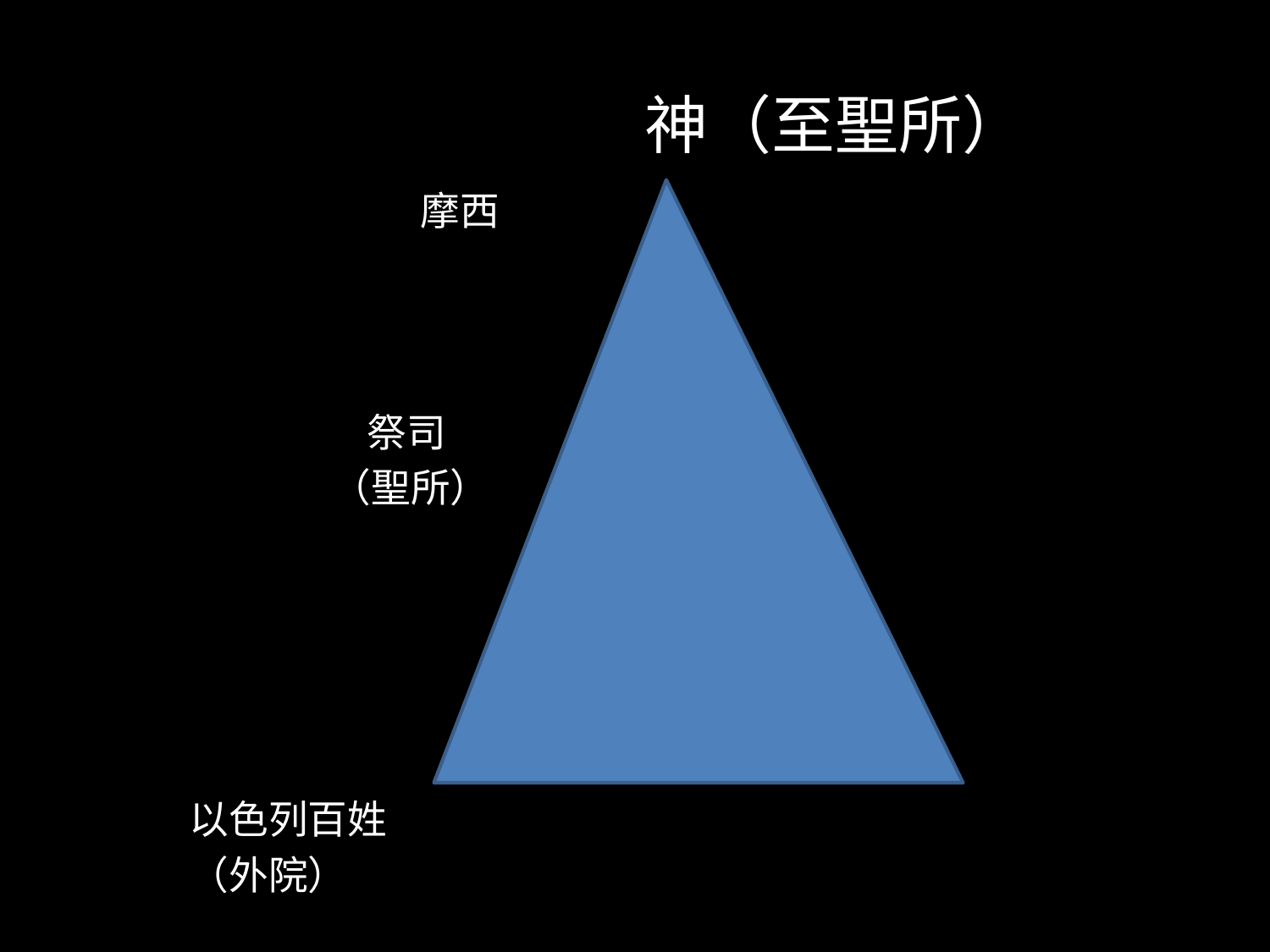

# 神（至聖所）
			        摩西

		            祭司
	                  （聖所）

            以色列百姓
	  （外院）